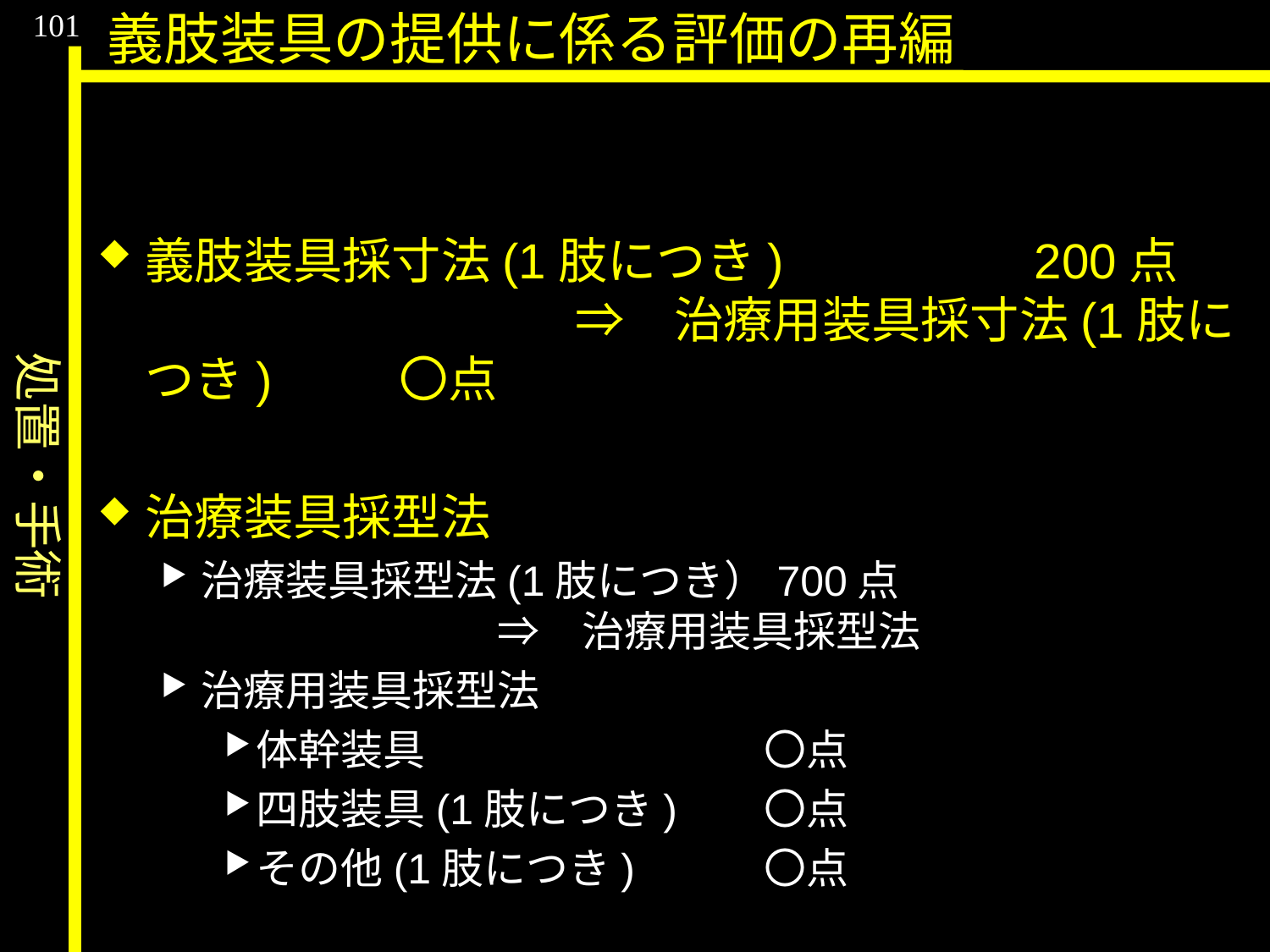

処置・手術
101
義肢装具の提供に係る評価の再編

義肢装具採寸法(1肢につき)		200点			　⇒　治療用装具採寸法(1肢につき)	〇点

治療装具採型法
治療装具採型法(1肢につき）700点					　⇒　治療用装具採型法
治療用装具採型法
体幹装具			〇点
四肢装具(1肢につき)	〇点
その他(1肢につき)		〇点